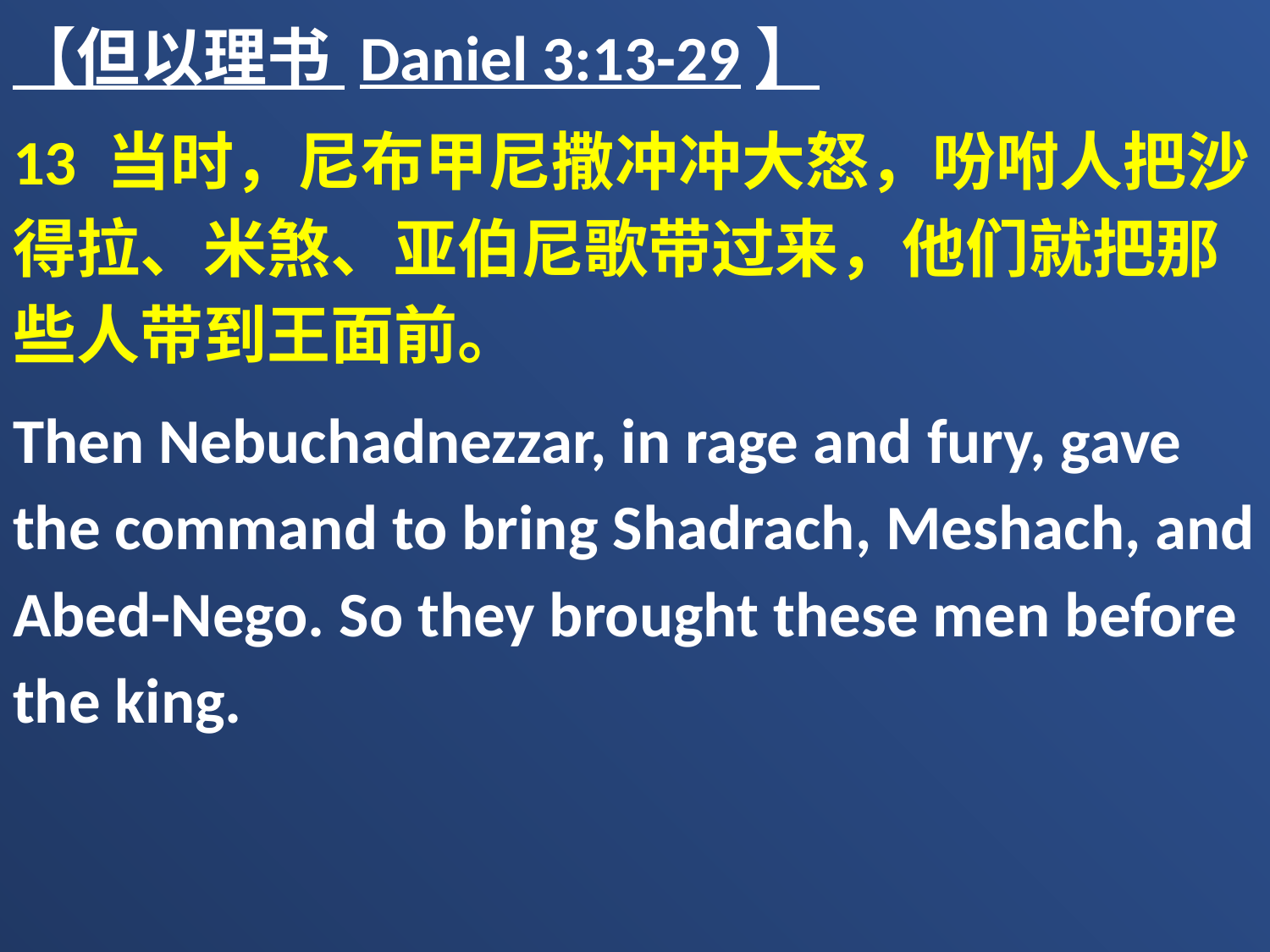

【但以理书 Daniel 3:13-29】
13 当时，尼布甲尼撒冲冲大怒，吩咐人把沙得拉、米煞、亚伯尼歌带过来，他们就把那些人带到王面前。
Then Nebuchadnezzar, in rage and fury, gave the command to bring Shadrach, Meshach, and Abed-Nego. So they brought these men before the king.